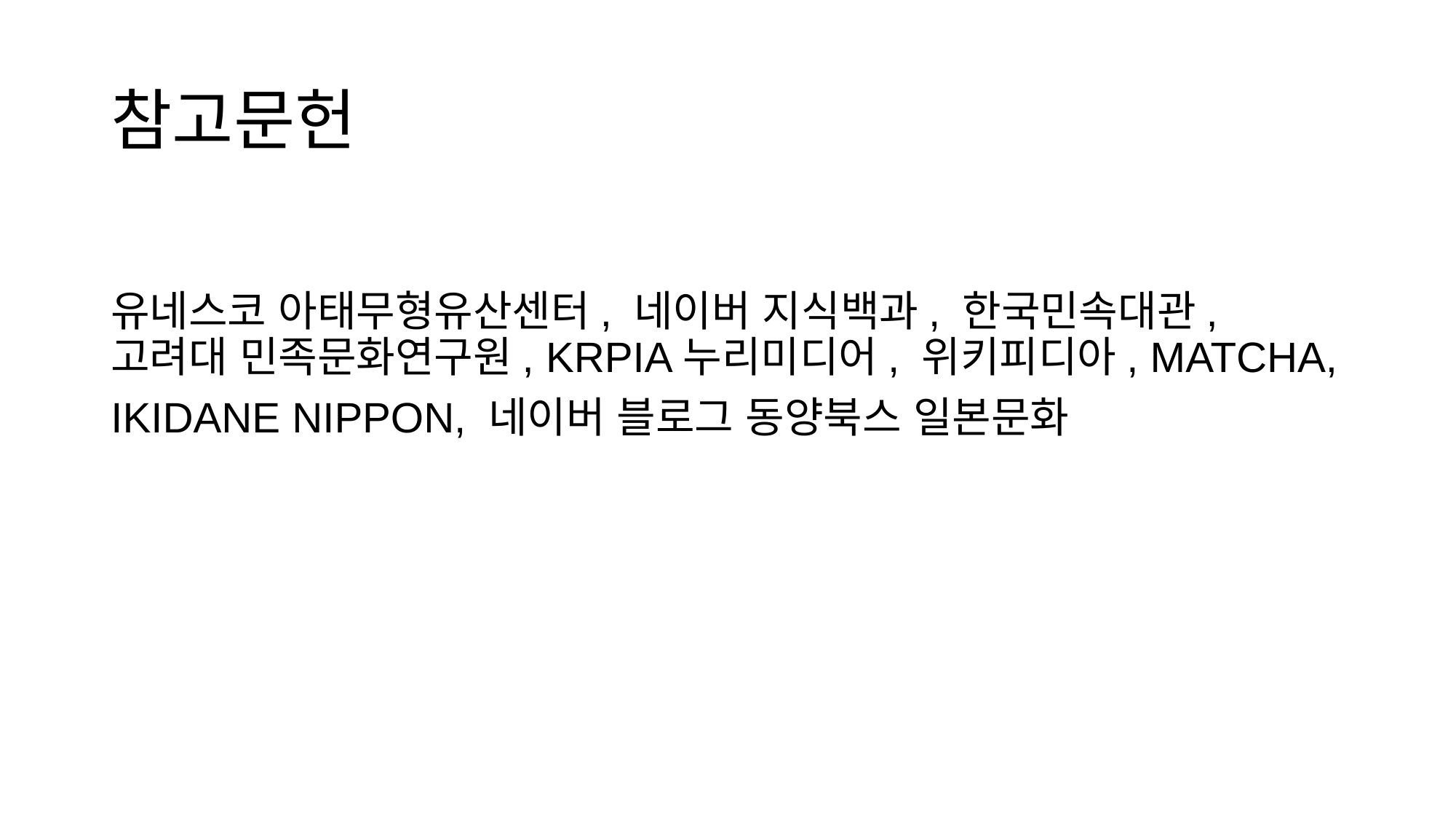

# 참고문헌

유네스코 아태무형유산센터, 네이버 지식백과, 한국민속대관, 고려대 민족문화연구원, KRPIA누리미디어, 위키피디아, MATCHA,
IKIDANE NIPPON, 네이버 블로그 동양북스 일본문화